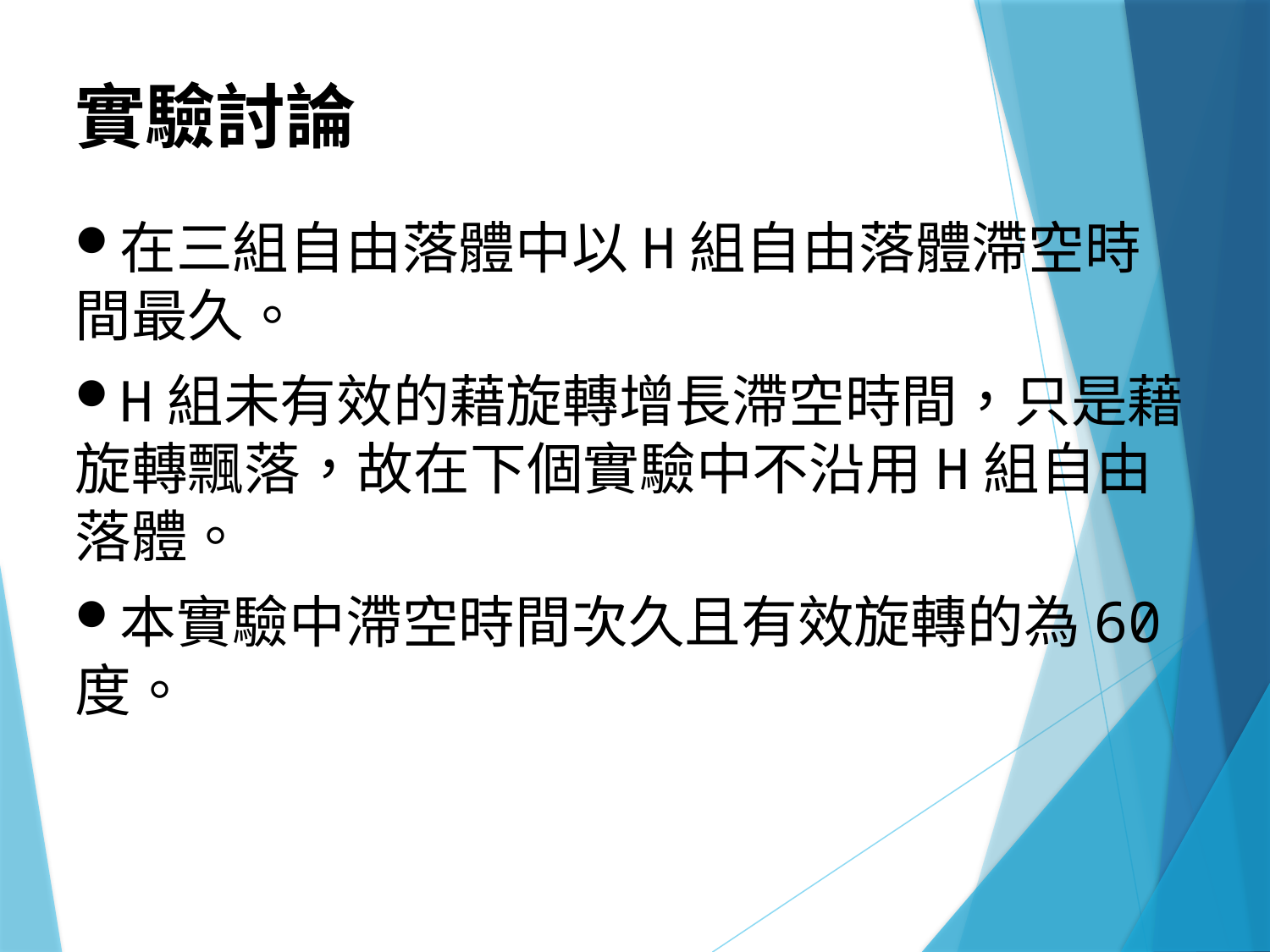

# 實驗討論
在三組自由落體中以H組自由落體滯空時間最久。
H組未有效的藉旋轉增長滯空時間，只是藉旋轉飄落，故在下個實驗中不沿用H組自由落體。
本實驗中滯空時間次久且有效旋轉的為60度。